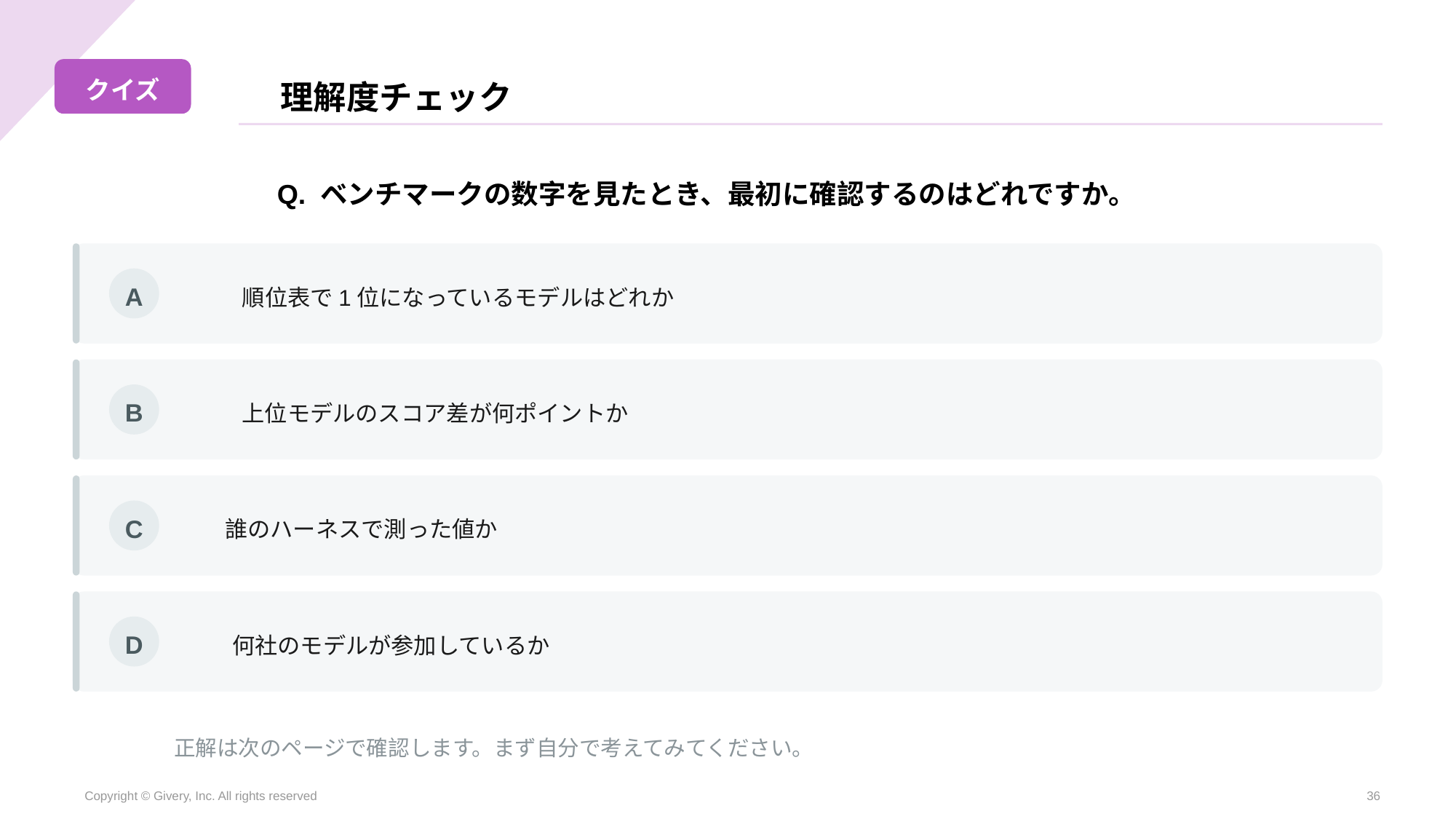

クイズ
理解度チェック

Q. ベンチマークの数字を見たとき、最初に確認するのはどれですか。

A
順位表で1位になっているモデルはどれか

B
上位モデルのスコア差が何ポイントか

C
誰のハーネスで測った値か

D
何社のモデルが参加しているか
正解は次のページで確認します。まず自分で考えてみてください。
Copyright © Givery, Inc. All rights reserved
36